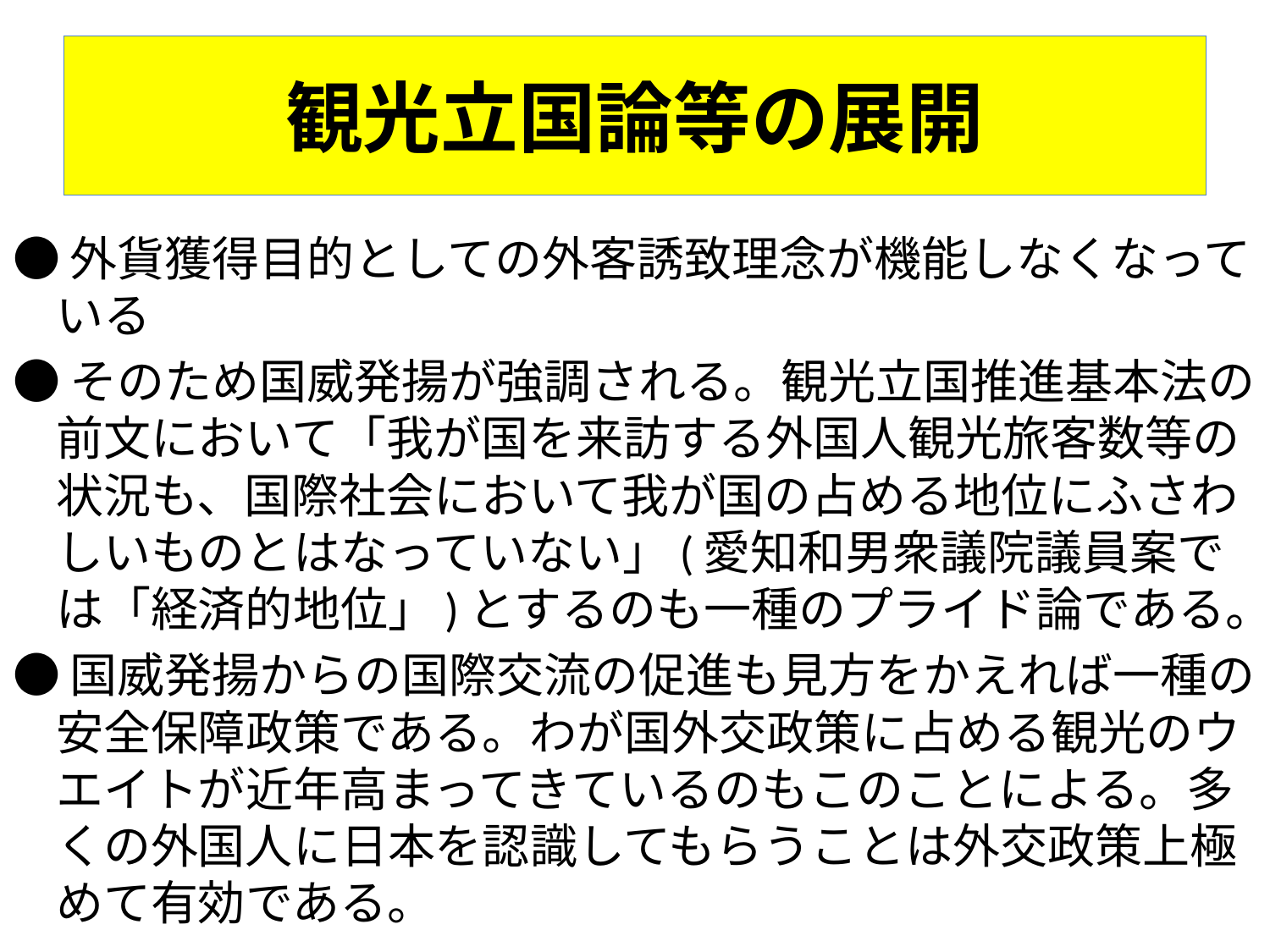

# 観光立国論等の展開
●外貨獲得目的としての外客誘致理念が機能しなくなっている
●そのため国威発揚が強調される。観光立国推進基本法の前文において「我が国を来訪する外国人観光旅客数等の状況も、国際社会において我が国の占める地位にふさわしいものとはなっていない」(愛知和男衆議院議員案では「経済的地位」)とするのも一種のプライド論である。
●国威発揚からの国際交流の促進も見方をかえれば一種の安全保障政策である。わが国外交政策に占める観光のウエイトが近年高まってきているのもこのことによる。多くの外国人に日本を認識してもらうことは外交政策上極めて有効である。